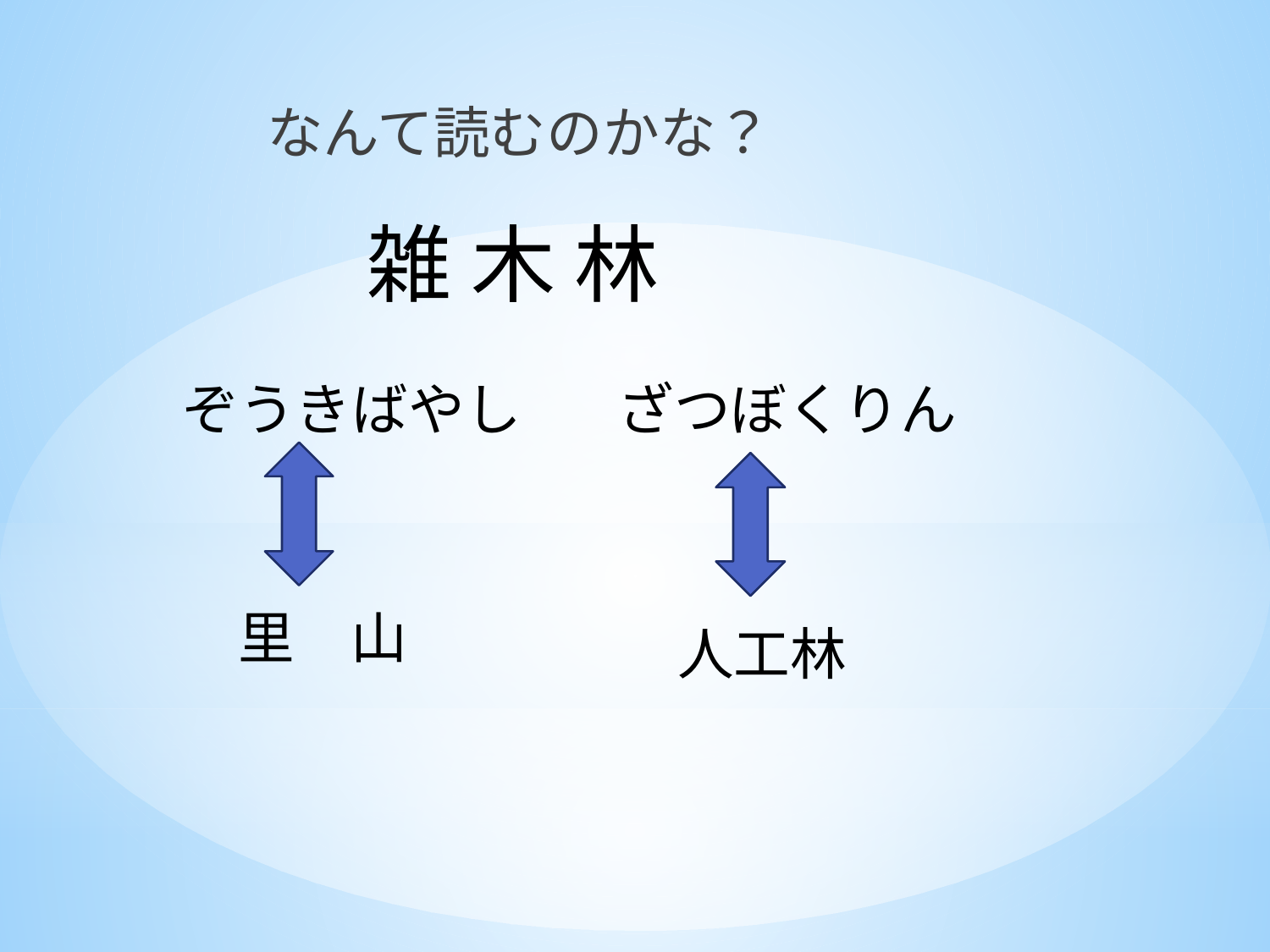

なんて読むのかな？
雑 木 林
ぞうきばやし
ざつぼくりん

里　山
人工林